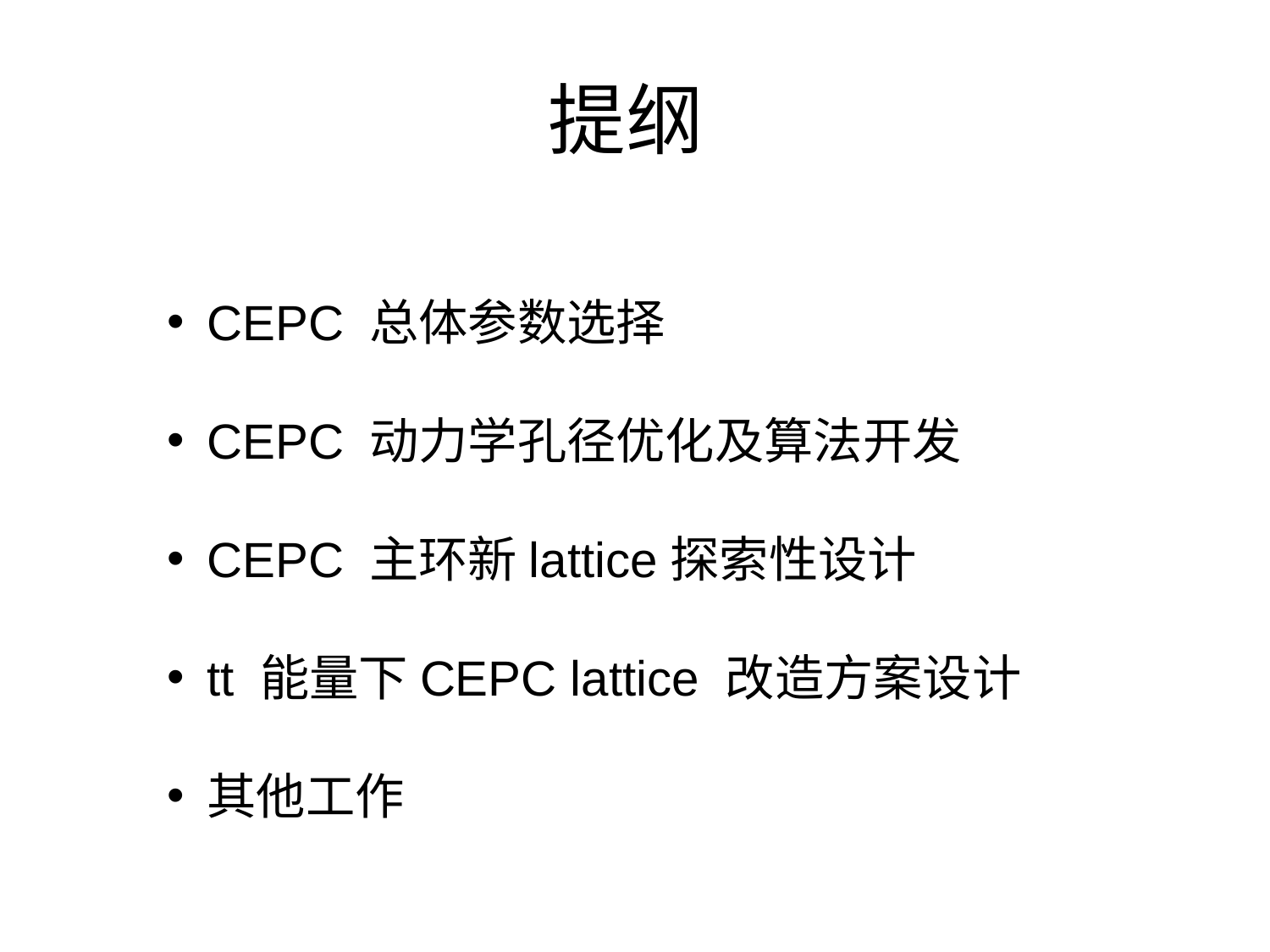

# 提纲
CEPC 总体参数选择
CEPC 动力学孔径优化及算法开发
CEPC 主环新lattice探索性设计
tt 能量下CEPC lattice 改造方案设计
其他工作